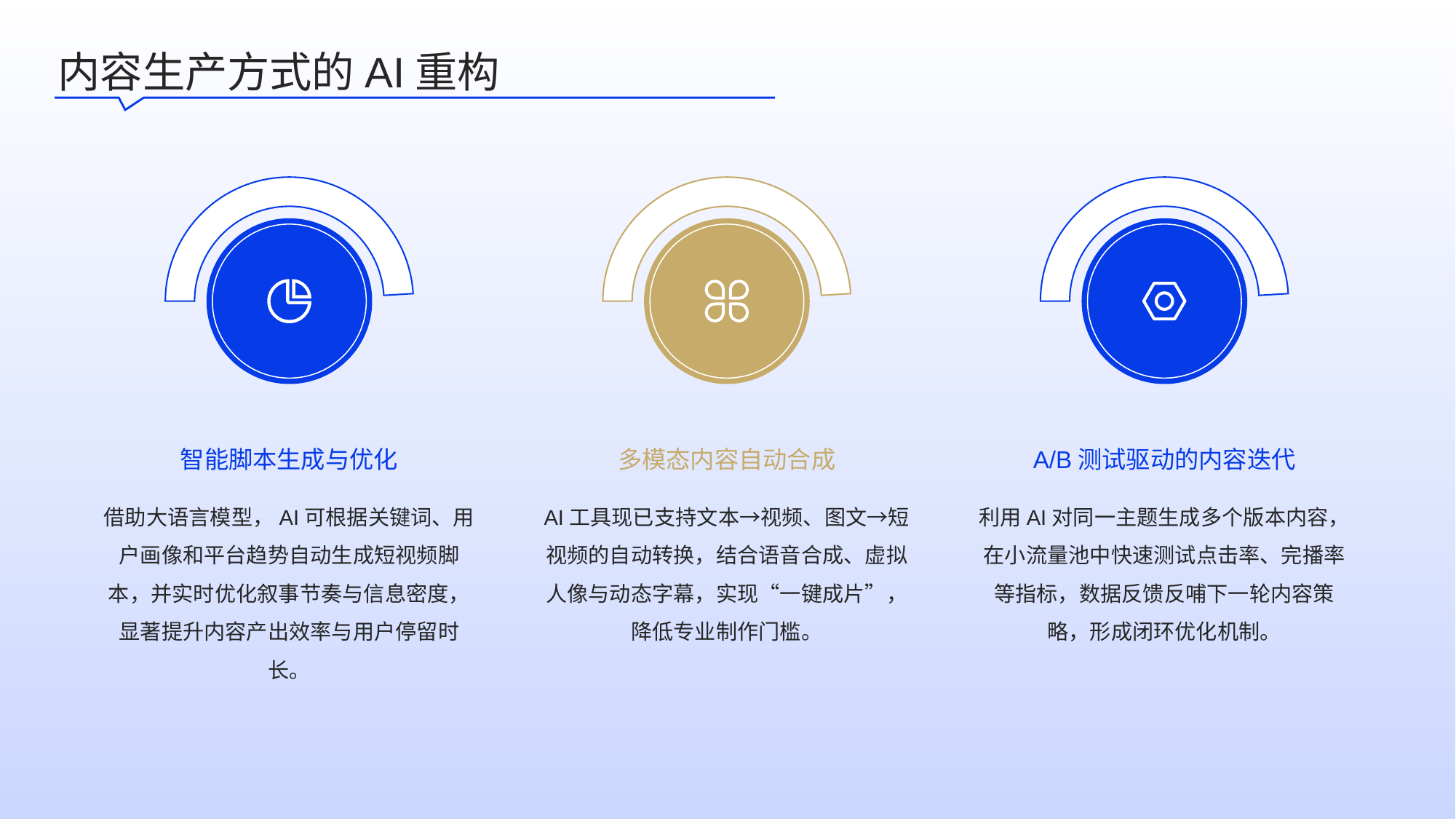

内容生产方式的AI重构

智能脚本生成与优化
多模态内容自动合成
A/B测试驱动的内容迭代
借助大语言模型，AI可根据关键词、用户画像和平台趋势自动生成短视频脚本，并实时优化叙事节奏与信息密度，显著提升内容产出效率与用户停留时长。
AI工具现已支持文本→视频、图文→短视频的自动转换，结合语音合成、虚拟人像与动态字幕，实现“一键成片”，降低专业制作门槛。
利用AI对同一主题生成多个版本内容，在小流量池中快速测试点击率、完播率等指标，数据反馈反哺下一轮内容策略，形成闭环优化机制。